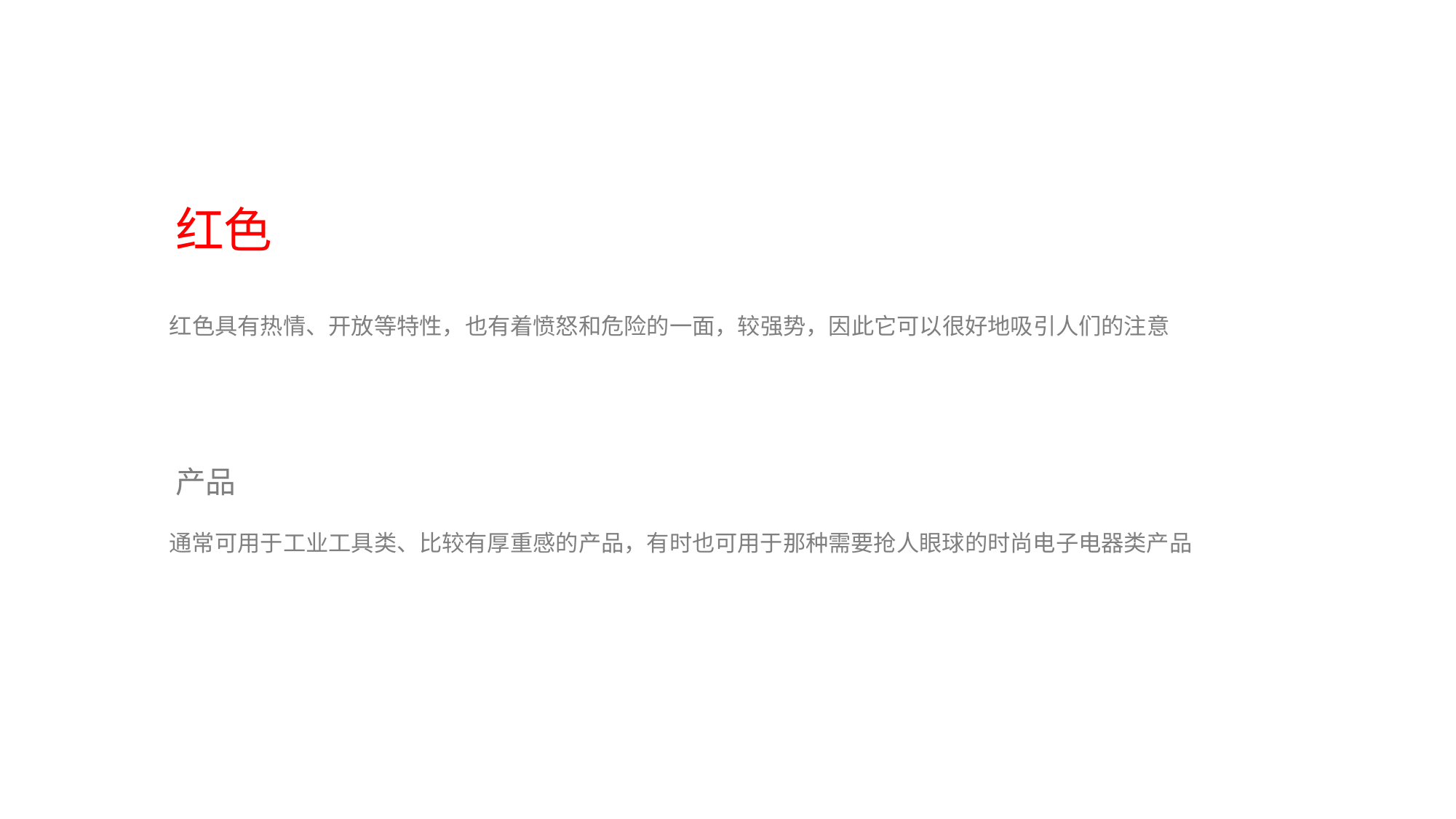

红色
红色具有热情、开放等特性，也有着愤怒和危险的一面，较强势，因此它可以很好地吸引人们的注意
产品
通常可用于工业工具类、比较有厚重感的产品，有时也可用于那种需要抢人眼球的时尚电子电器类产品